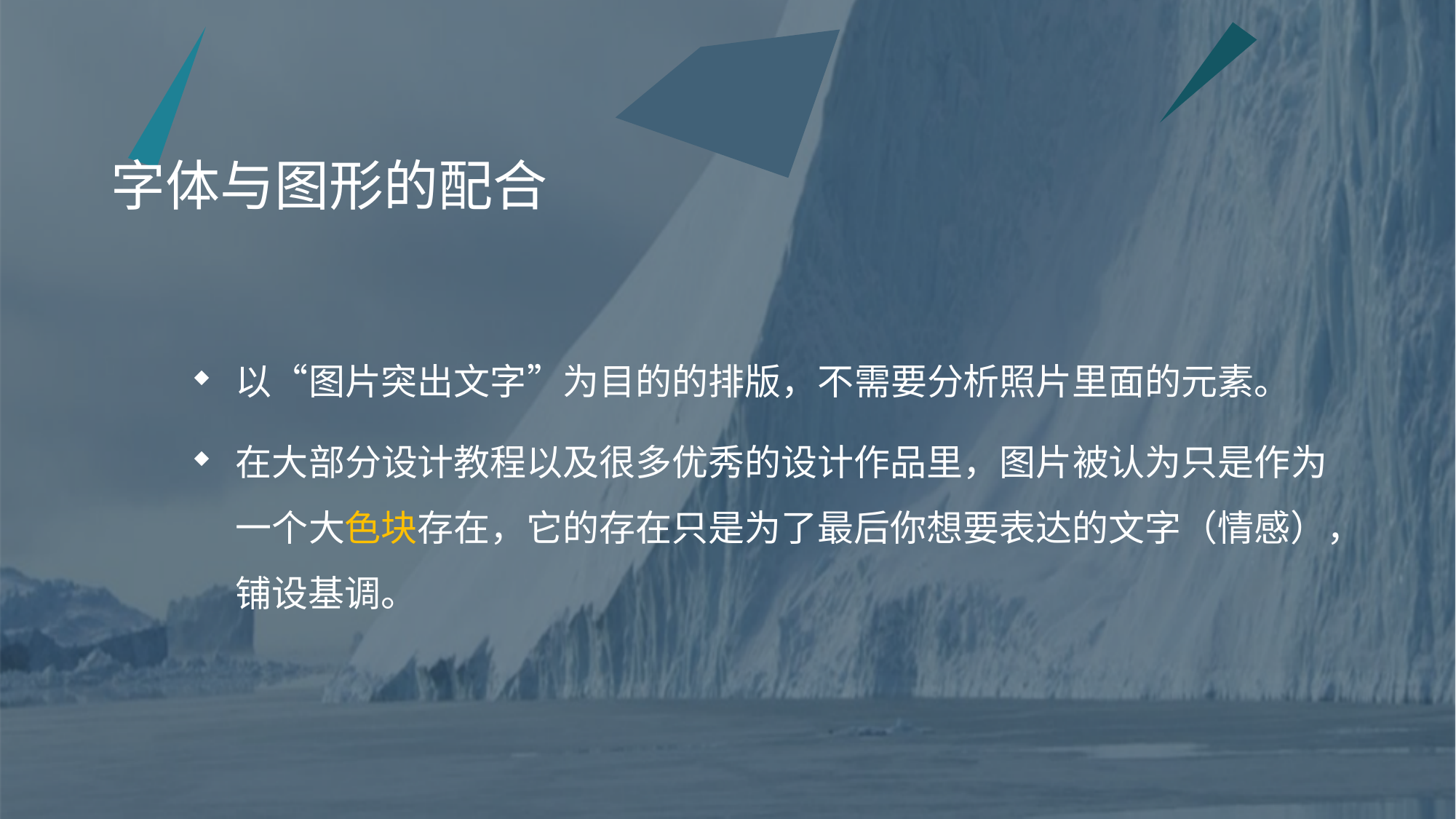

# 字体与图形的配合
以“图片突出文字”为目的的排版，不需要分析照片里面的元素。
在大部分设计教程以及很多优秀的设计作品里，图片被认为只是作为一个大色块存在，它的存在只是为了最后你想要表达的文字（情感），铺设基调。